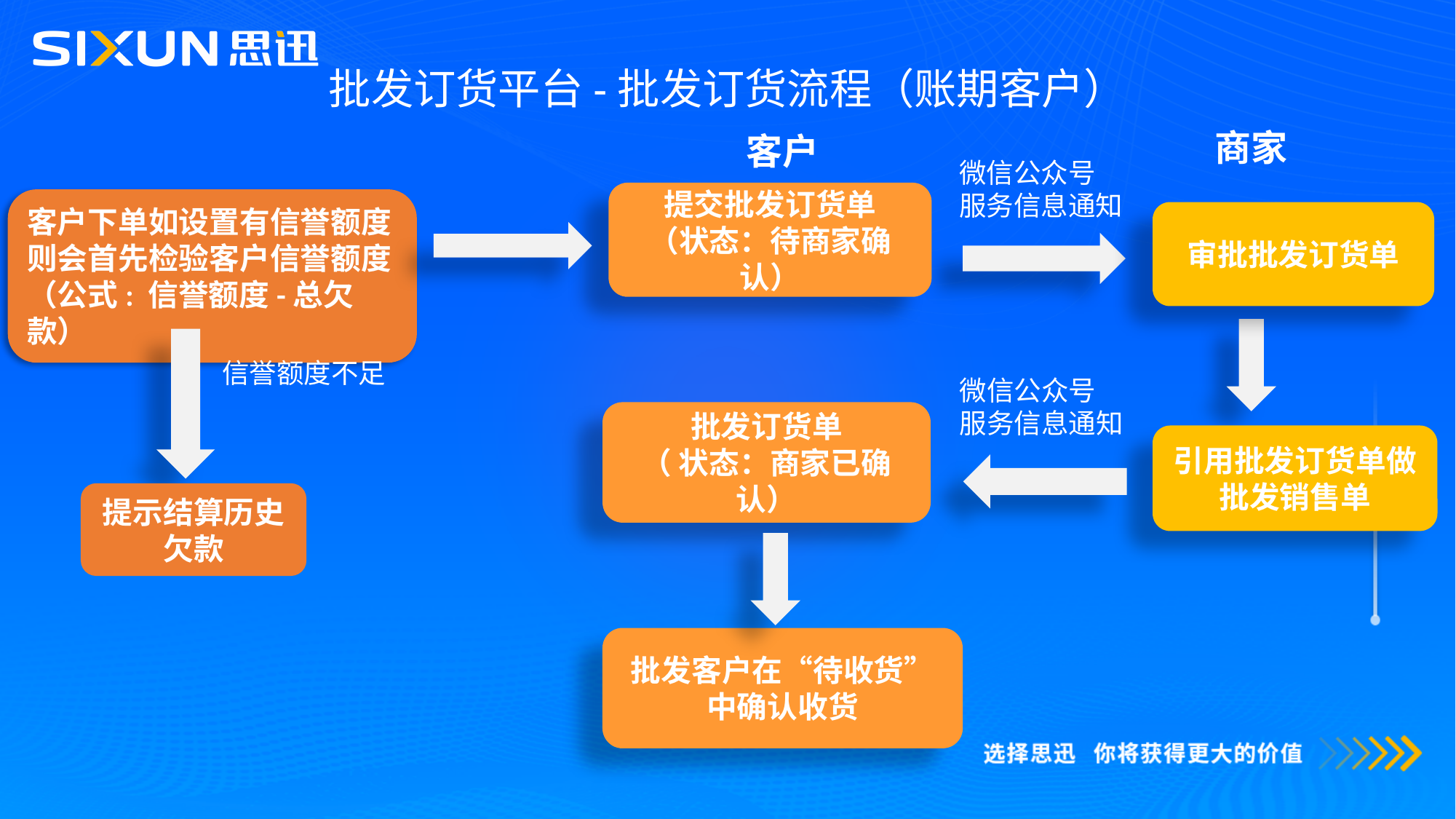

批发订货平台-批发订货流程（账期客户）
商家
客户
微信公众号
服务信息通知
提交批发订货单
（状态：待商家确认）
客户下单如设置有信誉额度则会首先检验客户信誉额度
（公式: 信誉额度-总欠款）
审批批发订货单

信誉额度不足
微信公众号
服务信息通知

批发订货单
（ 状态：商家已确认）
引用批发订货单做批发销售单
提示结算历史欠款

批发客户在“待收货”中确认收货